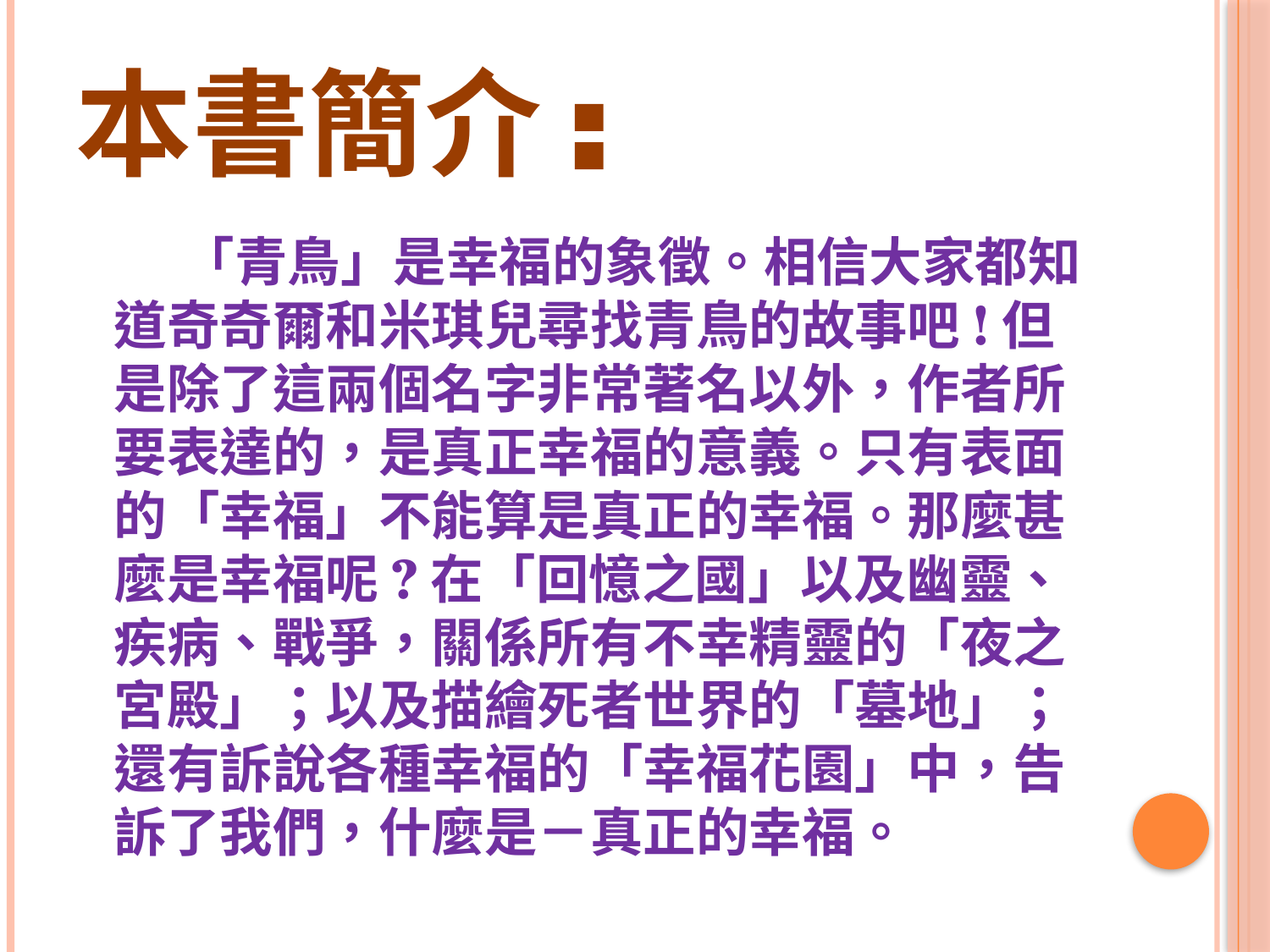

# 本書簡介:
　　「青鳥」是幸福的象徵。相信大家都知道奇奇爾和米琪兒尋找青鳥的故事吧!但是除了這兩個名字非常著名以外，作者所要表達的，是真正幸福的意義。只有表面的「幸福」不能算是真正的幸福。那麼甚麼是幸福呢?在「回憶之國」以及幽靈、疾病、戰爭，關係所有不幸精靈的「夜之宮殿」；以及描繪死者世界的「墓地」；還有訴說各種幸福的「幸福花園」中，告訴了我們，什麼是－真正的幸福。